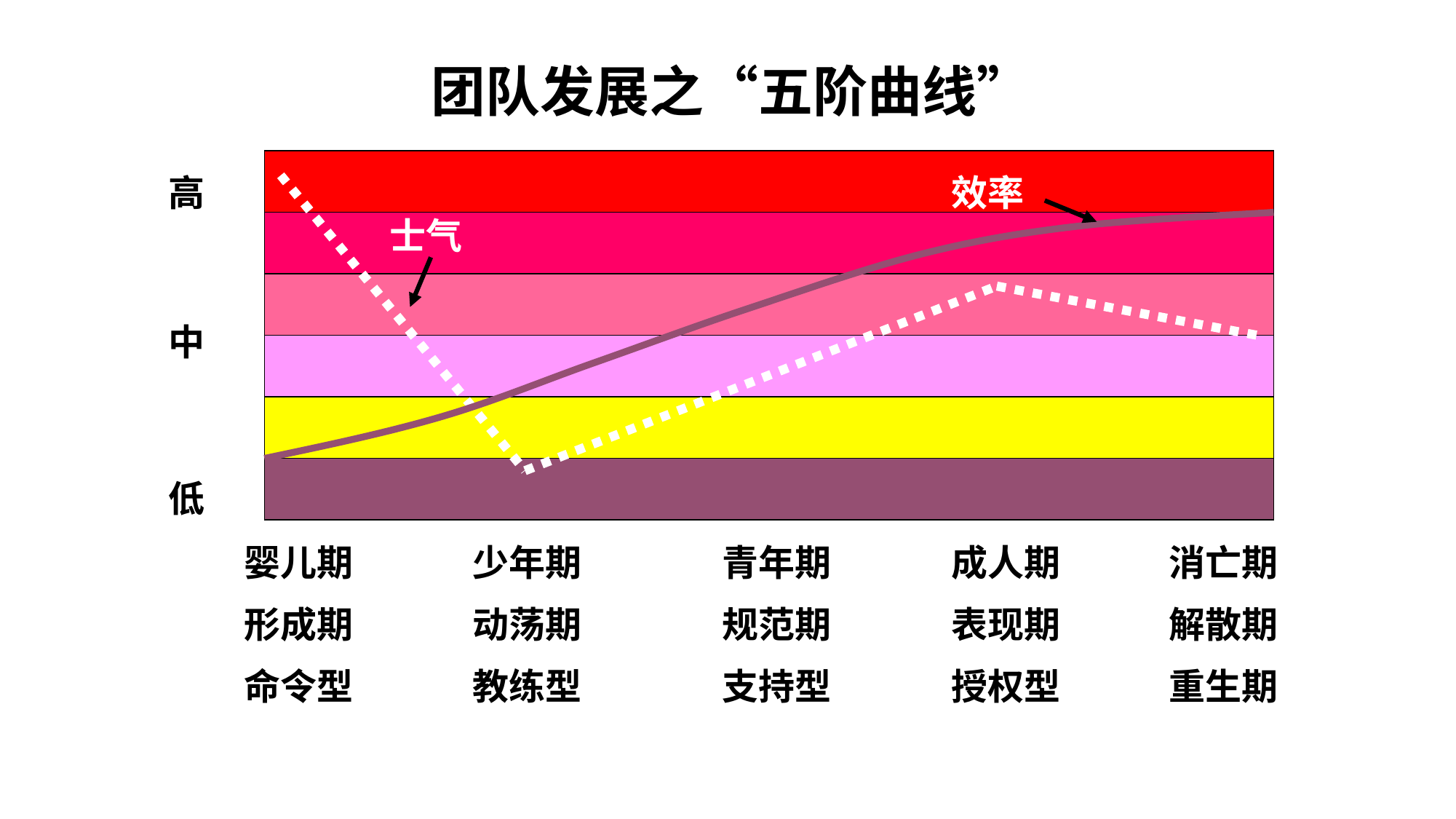

团队发展之“五阶曲线”

高
效率

士气

中

低
婴儿期
形成期
命令型
少年期
动荡期
教练型
青年期
规范期
支持型
成人期
表现期
授权型
消亡期
解散期
重生期